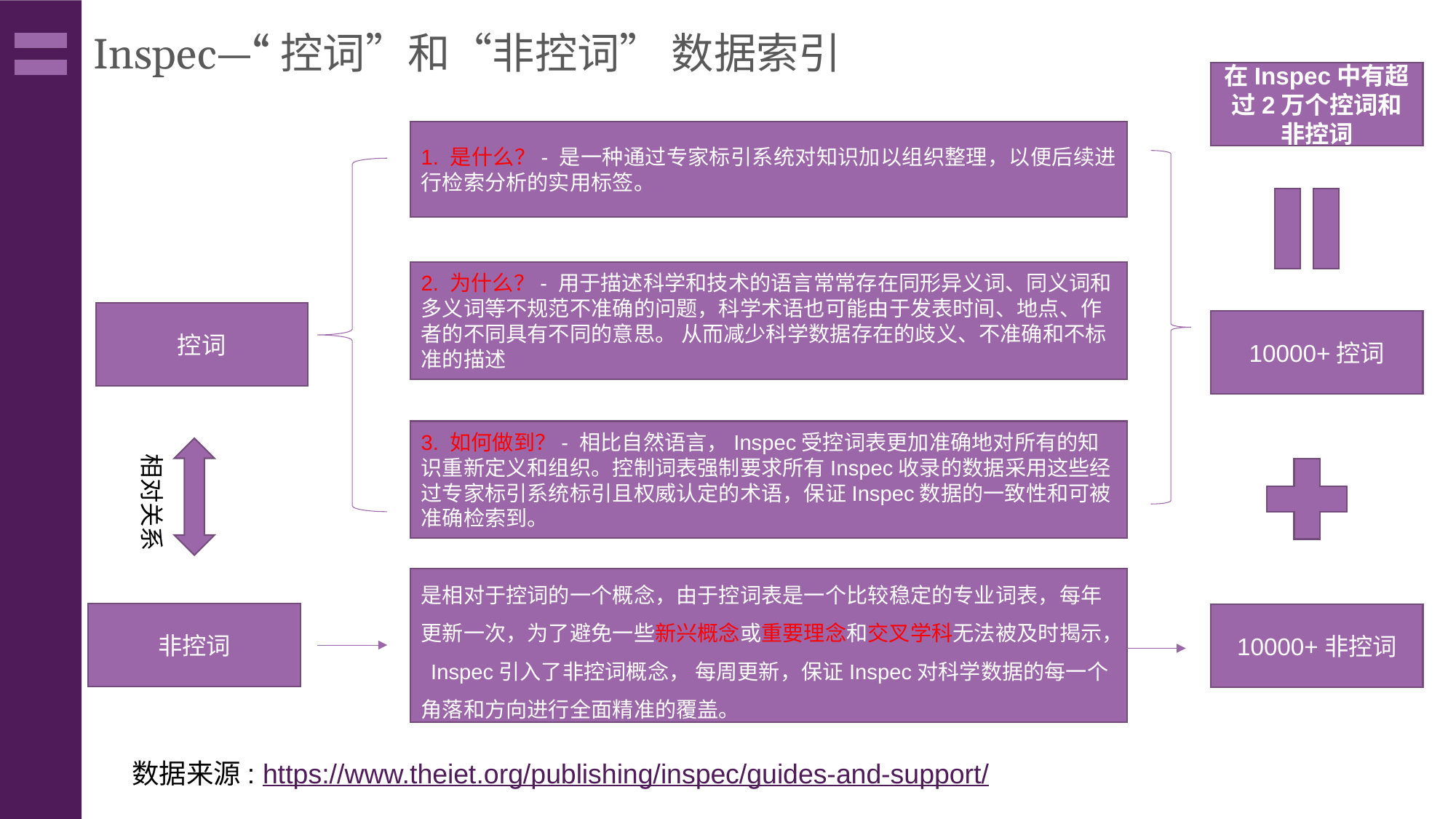

Inspec—“控词”和“非控词” 数据索引
在Inspec中有超过2万个控词和非控词
1. 是什么？- 是一种通过专家标引系统对知识加以组织整理，以便后续进行检索分析的实用标签。

2. 为什么？- 用于描述科学和技术的语言常常存在同形异义词、同义词和多义词等不规范不准确的问题，科学术语也可能由于发表时间、地点、作者的不同具有不同的意思。 从而减少科学数据存在的歧义、不准确和不标准的描述
控词
10000+控词
3. 如何做到？- 相比自然语言，Inspec受控词表更加准确地对所有的知识重新定义和组织。控制词表强制要求所有Inspec收录的数据采用这些经过专家标引系统标引且权威认定的术语，保证Inspec数据的一致性和可被准确检索到。

相对关系

是相对于控词的一个概念，由于控词表是一个比较稳定的专业词表，每年更新一次，为了避免一些新兴概念或重要理念和交叉学科无法被及时揭示， Inspec引入了非控词概念， 每周更新，保证Inspec对科学数据的每一个角落和方向进行全面精准的覆盖。
非控词
10000+非控词
数据来源: https://www.theiet.org/publishing/inspec/guides-and-support/